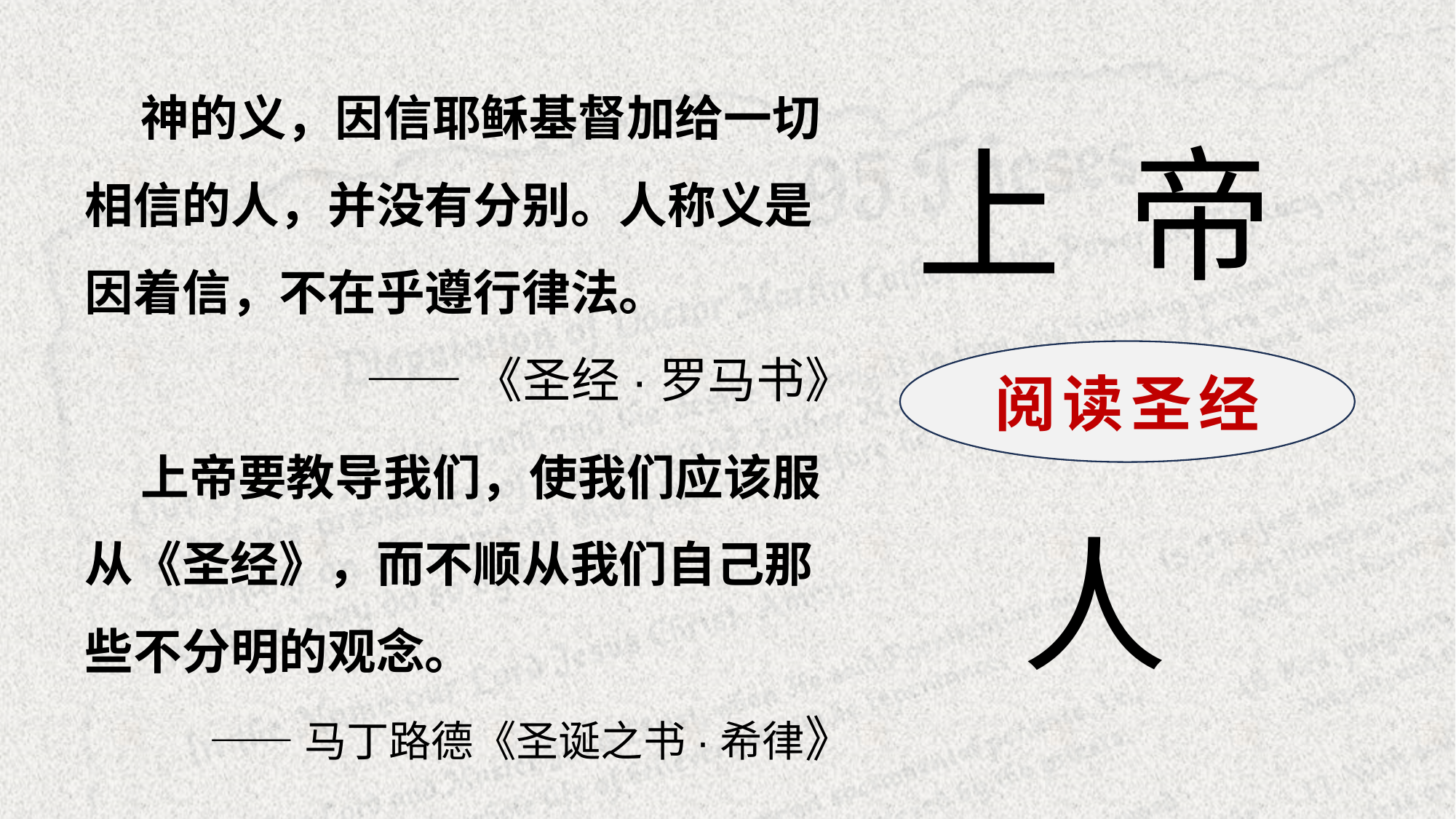

神的义，因信耶稣基督加给一切相信的人，并没有分别。人称义是因着信，不在乎遵行律法。
——《圣经·罗马书》
上  帝
阅读圣经
教  会
    上帝要教导我们，使我们应该服从《圣经》，而不顺从我们自己那些不分明的观念。
——马丁路德《圣诞之书·希律》
人